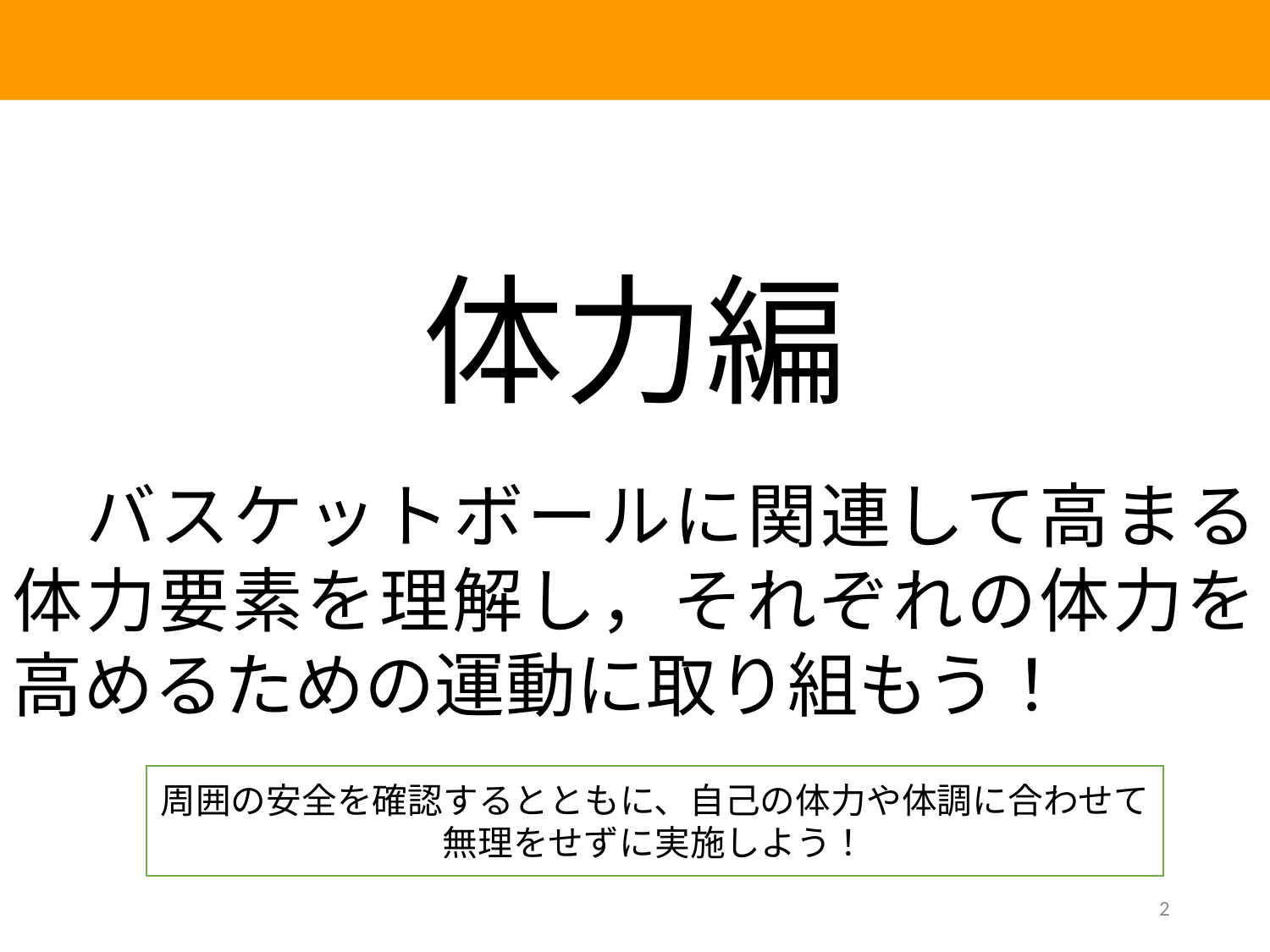

体力編

　バスケットボールに関連して高まる体力要素を理解し，それぞれの体力を高めるための運動に取り組もう！

周囲の安全を確認するとともに、自己の体力や体調に合わせて無理をせずに実施しよう！
2